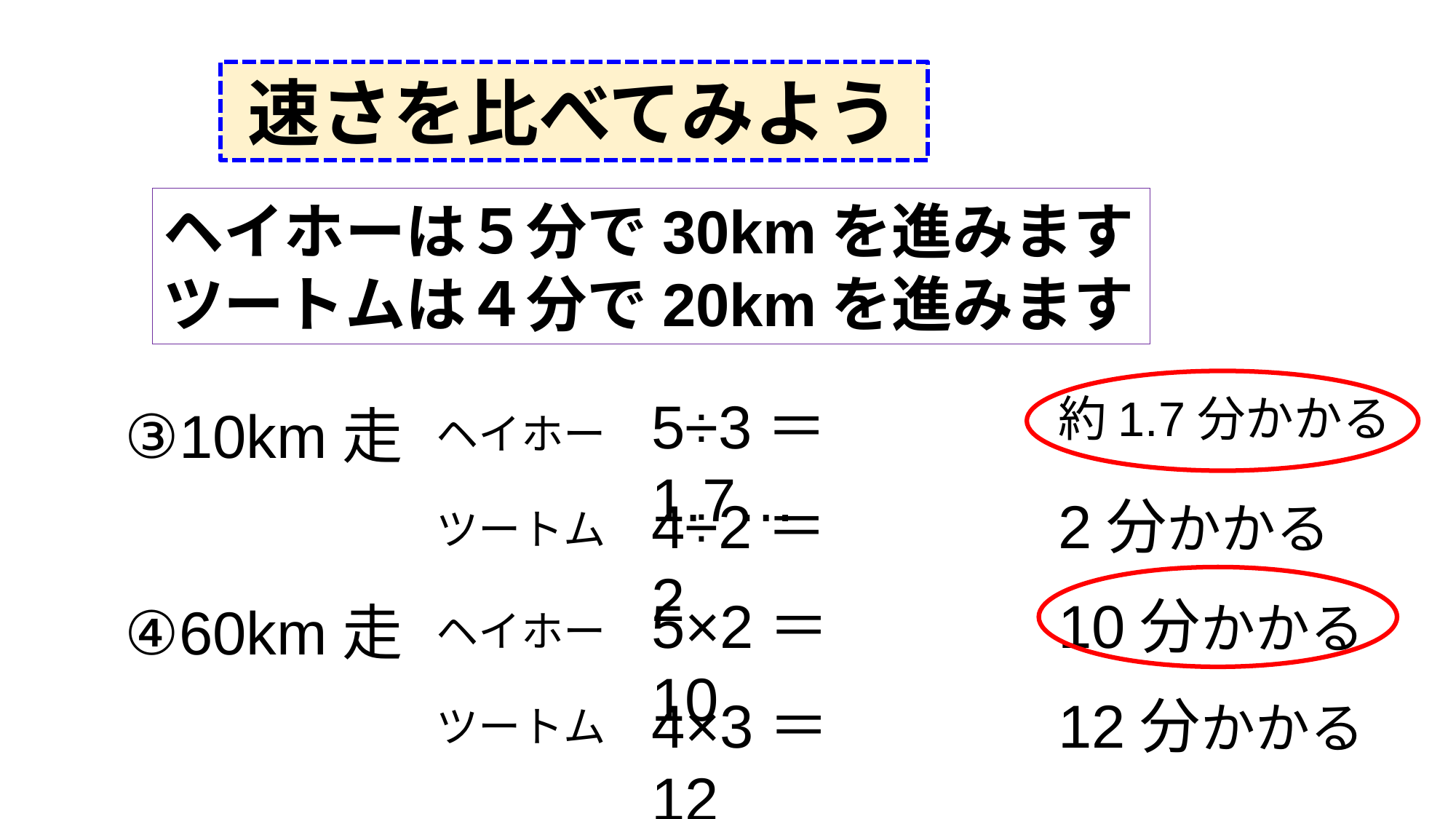

速さを比べてみよう
ヘイホーは５分で30kmを進みます
ツートムは４分で20kmを進みます

5÷3＝1.7…
約1.7分かかる
③10km走
ヘイホー
4÷2＝2
2分かかる
ツートム

5×2＝10
10分かかる
④60km走
ヘイホー
4×3＝12
12分かかる
ツートム